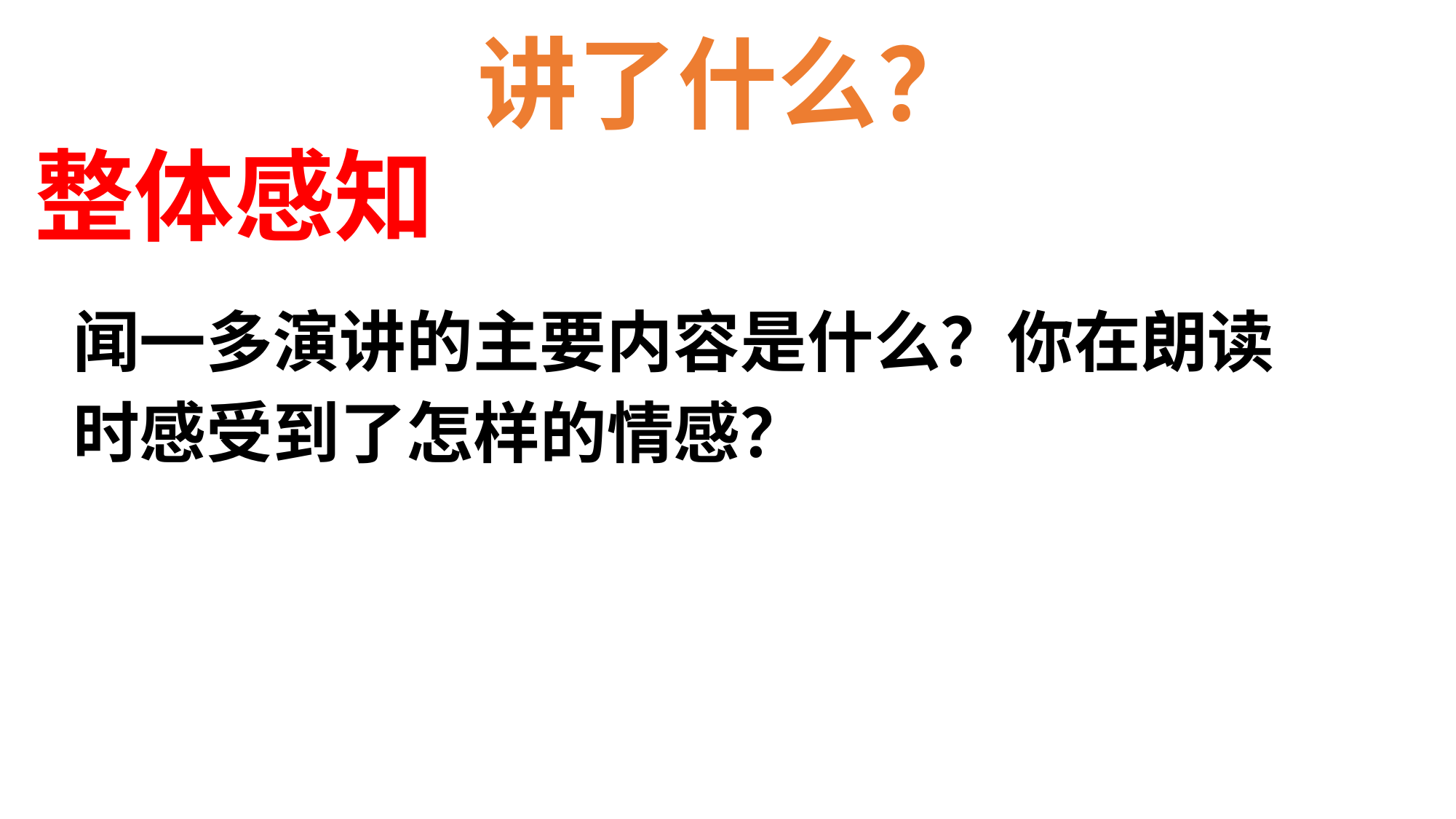

# 讲了什么？
整体感知
闻一多演讲的主要内容是什么？你在朗读时感受到了怎样的情感？